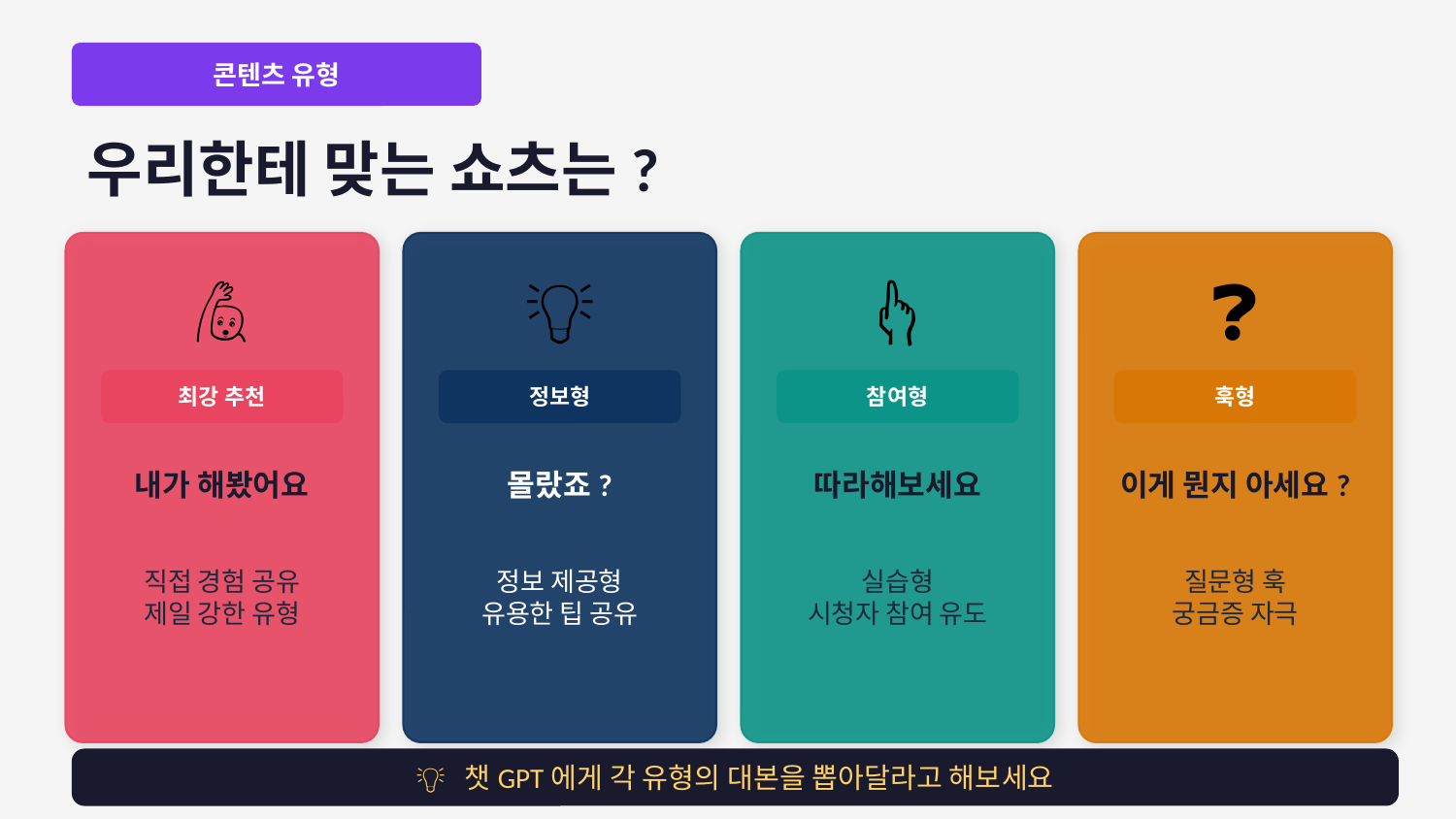

콘텐츠 유형
우리한테 맞는 쇼츠는?

🙋
💡
👆
❓

최강 추천

정보형

참여형

훅형
내가 해봤어요
몰랐죠?
따라해보세요
이게 뭔지 아세요?
직접 경험 공유
제일 강한 유형
정보 제공형
유용한 팁 공유
실습형
시청자 참여 유도
질문형 훅
궁금증 자극

💡  챗GPT에게 각 유형의 대본을 뽑아달라고 해보세요